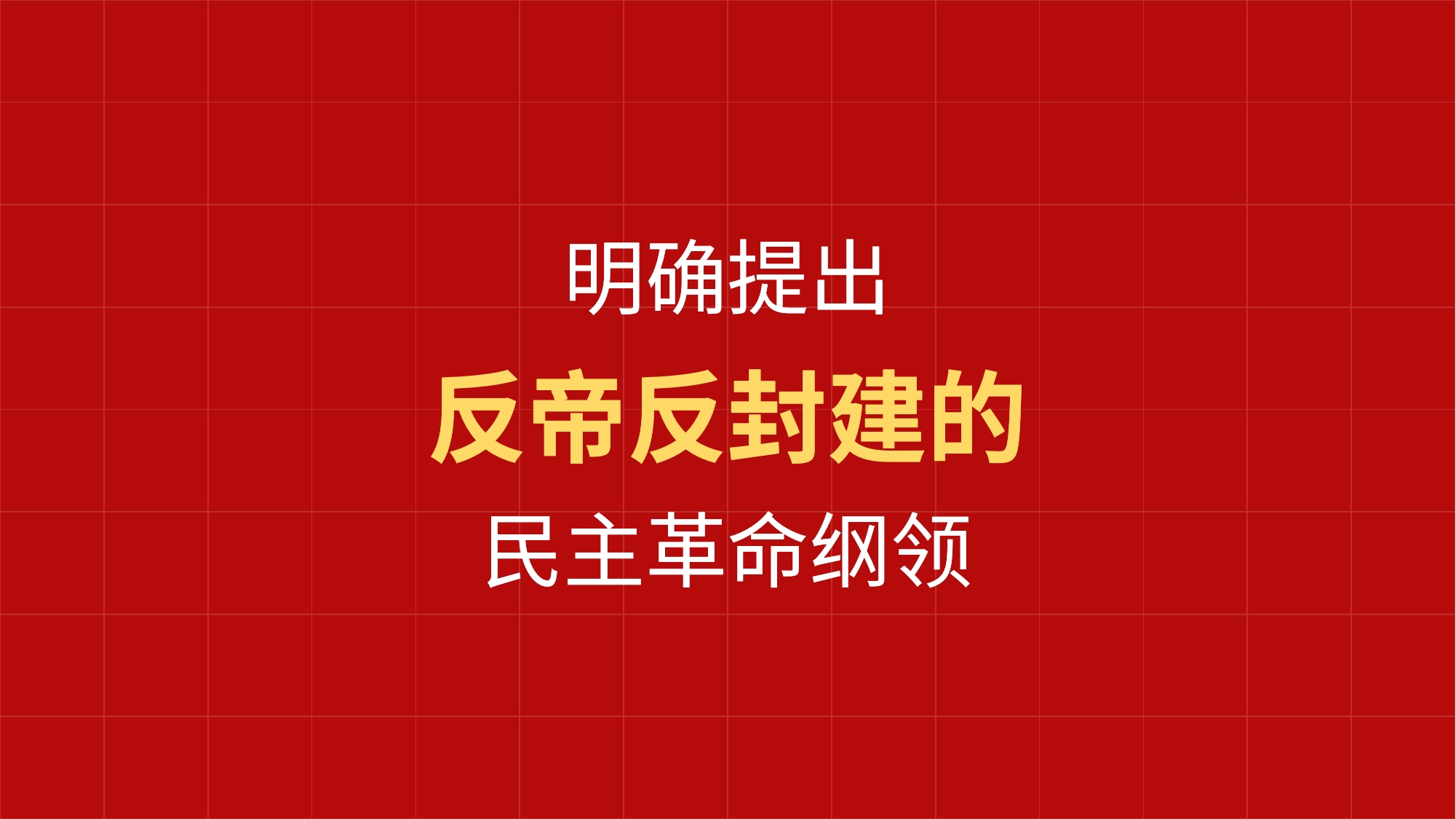

明确提出
反帝反封建的
民主革命纲领
明确提出
反帝反封建的
民主革命纲领